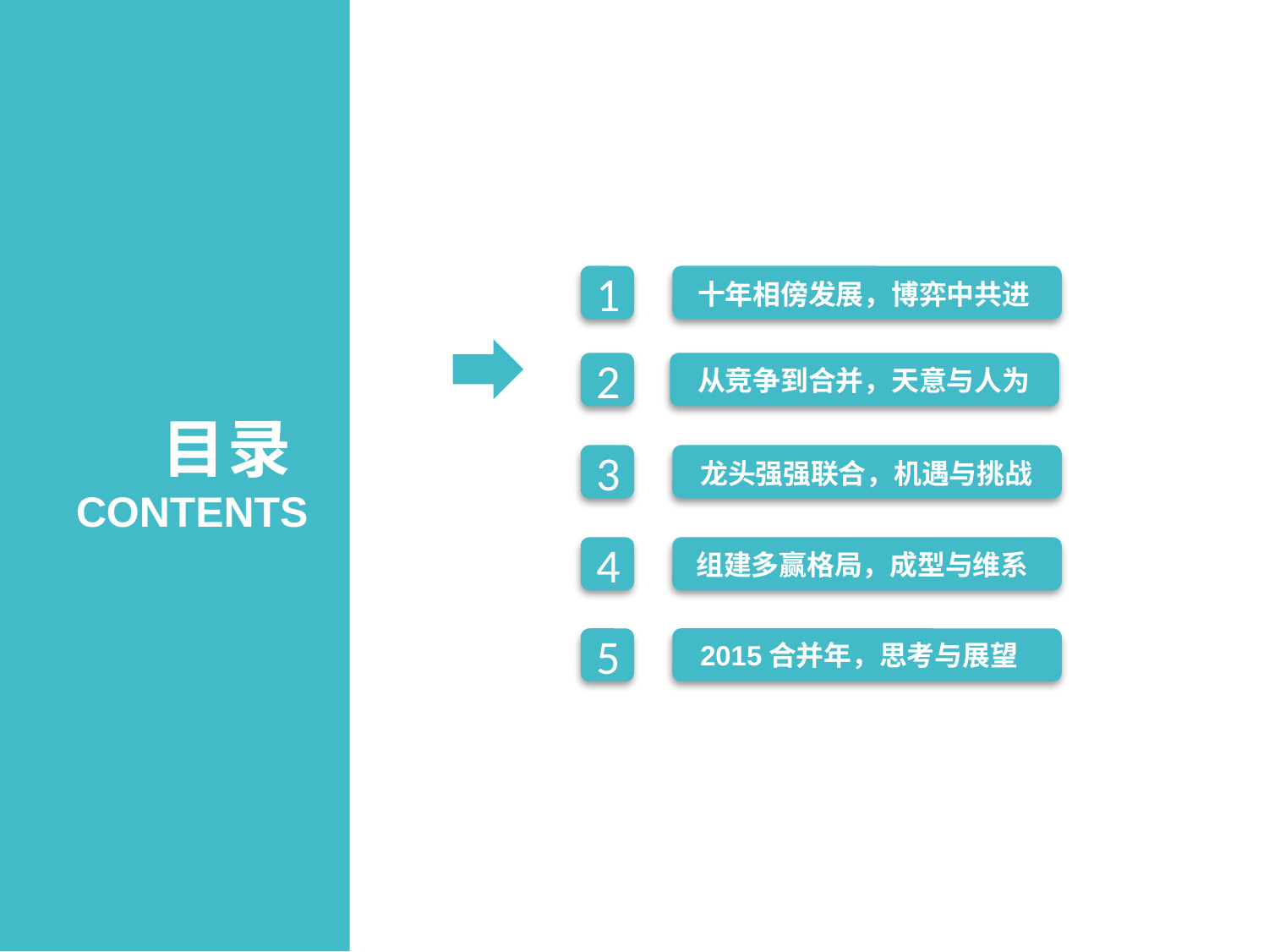

十年相傍发展，博弈中共进
1

2

从竞争到合并，天意与人为
目录
CONTENTS
3

龙头强强联合，机遇与挑战

组建多赢格局，成型与维系
4
5

2015合并年，思考与展望